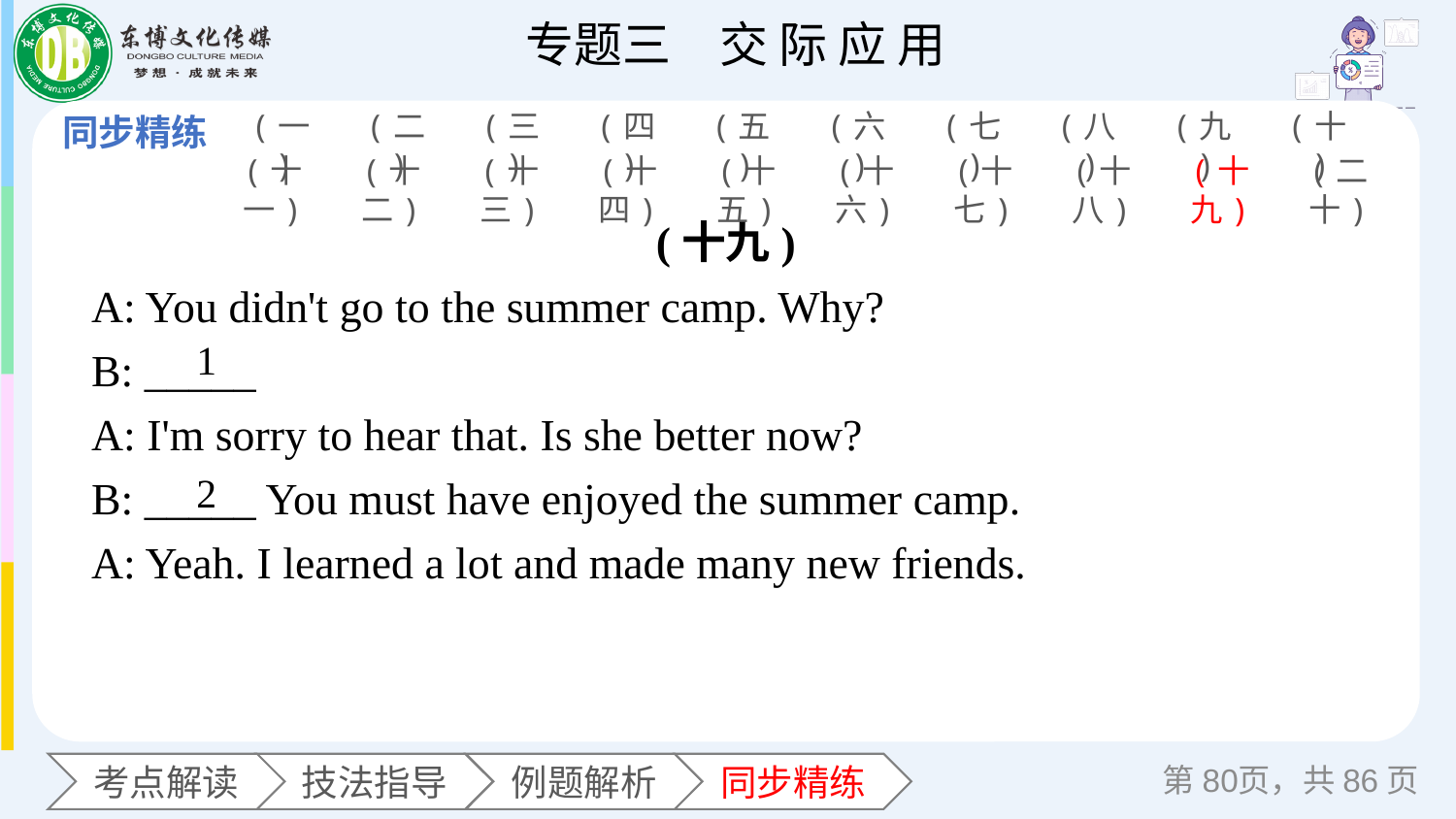

(一)
(二)
(三)
(四)
(五)
(六)
(七)
(八)
(九)
(十)
(十一)
(十二)
(十三)
(十四)
(十五)
(十六)
(十七)
(十八)
(十九)
(二十)
(十九)
A: You didn't go to the summer camp. Why?
B: _____
A: I'm sorry to hear that. Is she better now?
B: _____ You must have enjoyed the summer camp.
A: Yeah. I learned a lot and made many new friends.
1
2
第80页，共86页